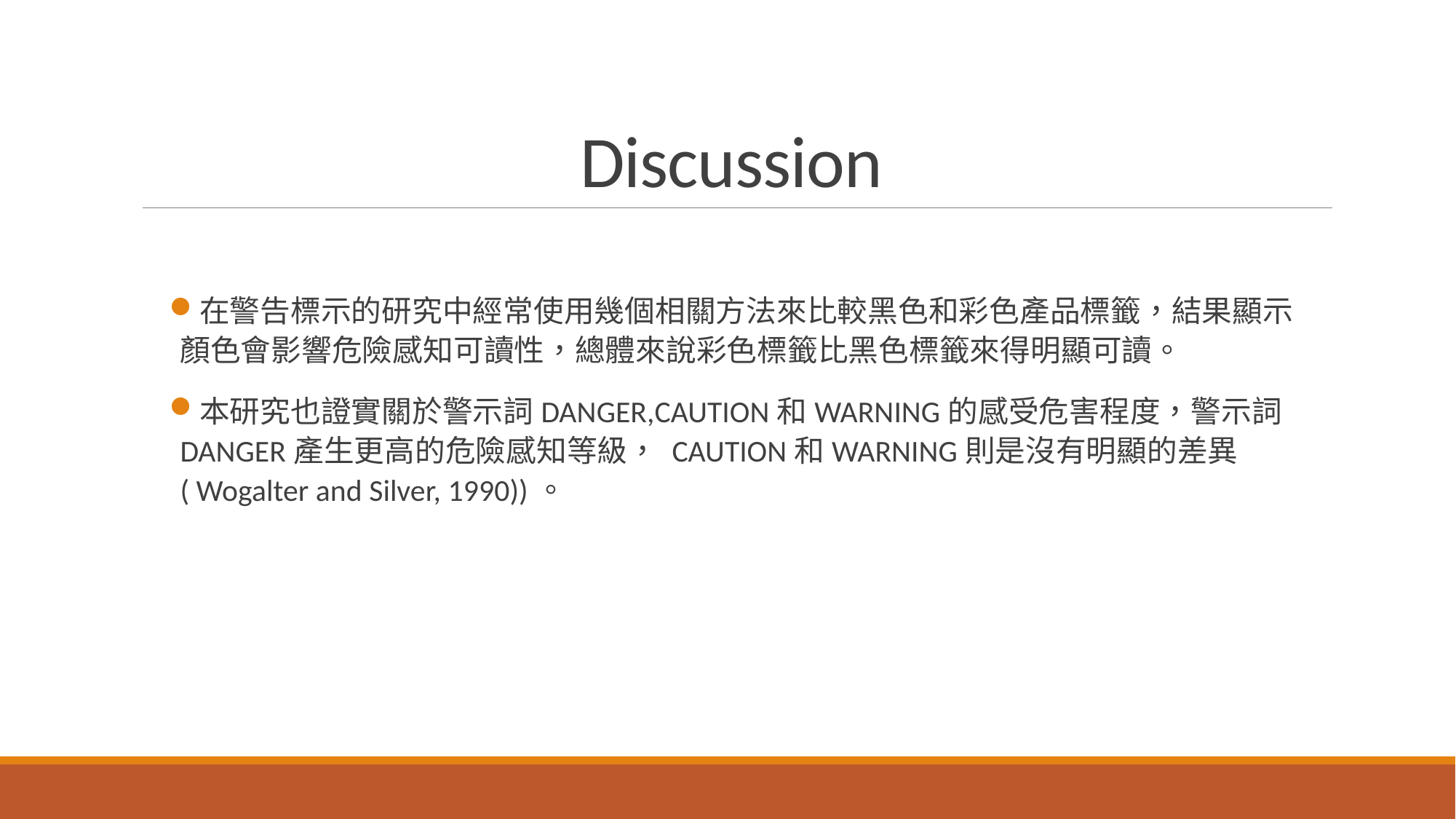

# Discussion
在警告標示的研究中經常使用幾個相關方法來比較黑色和彩色產品標籤，結果顯示顏色會影響危險感知可讀性，總體來說彩色標籤比黑色標籤來得明顯可讀。
本研究也證實關於警示詞DANGER,CAUTION和WARNING的感受危害程度，警示詞DANGER產生更高的危險感知等級， CAUTION和WARNING則是沒有明顯的差異( Wogalter and Silver, 1990))。